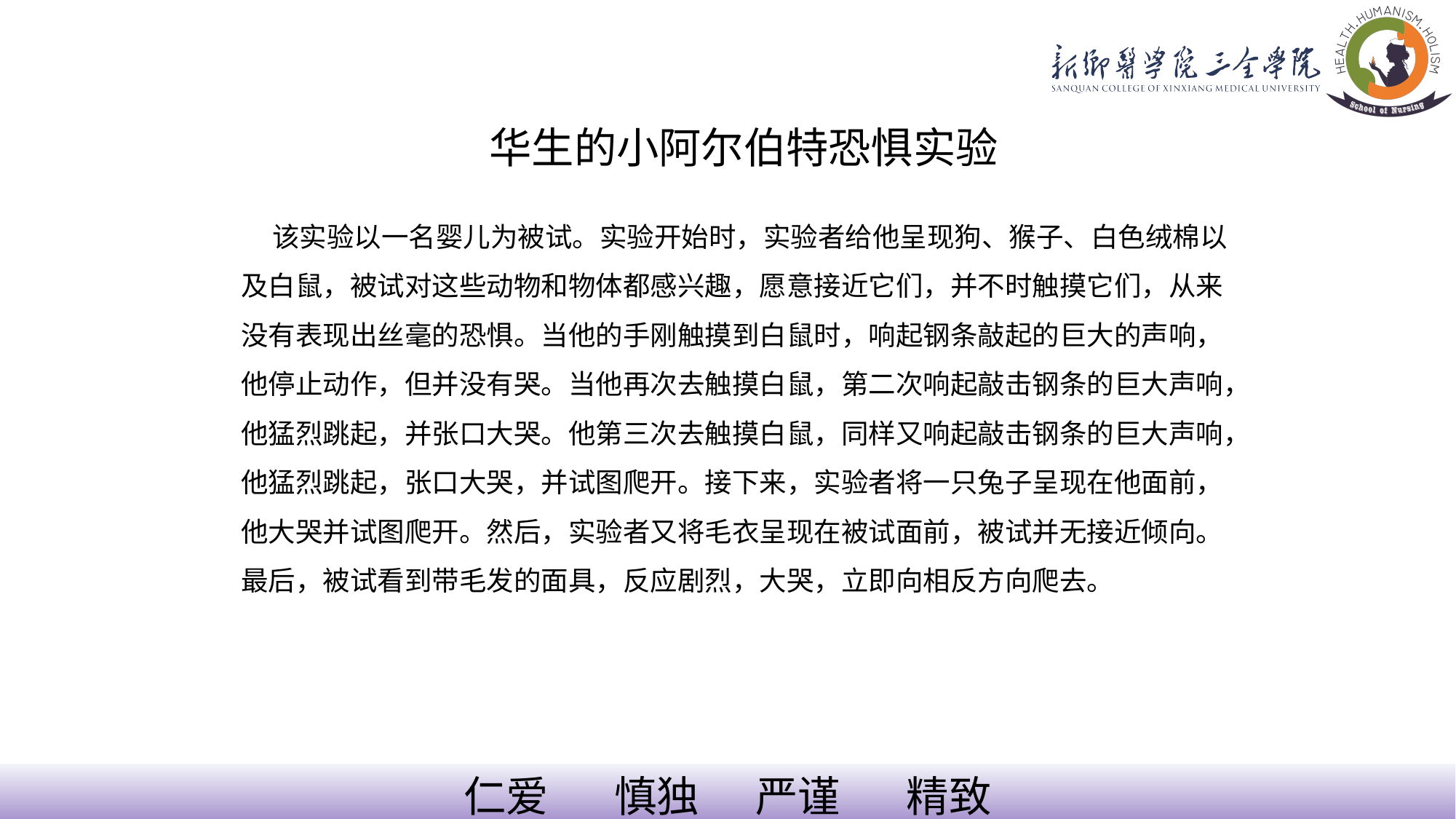

华生的小阿尔伯特恐惧实验
    该实验以一名婴儿为被试。实验开始时，实验者给他呈现狗、猴子、白色绒棉以及白鼠，被试对这些动物和物体都感兴趣，愿意接近它们，并不时触摸它们，从来没有表现出丝毫的恐惧。当他的手刚触摸到白鼠时，响起钢条敲起的巨大的声响，他停止动作，但并没有哭。当他再次去触摸白鼠，第二次响起敲击钢条的巨大声响，他猛烈跳起，并张口大哭。他第三次去触摸白鼠，同样又响起敲击钢条的巨大声响，他猛烈跳起，张口大哭，并试图爬开。接下来，实验者将一只兔子呈现在他面前，他大哭并试图爬开。然后，实验者又将毛衣呈现在被试面前，被试并无接近倾向。最后，被试看到带毛发的面具，反应剧烈，大哭，立即向相反方向爬去。